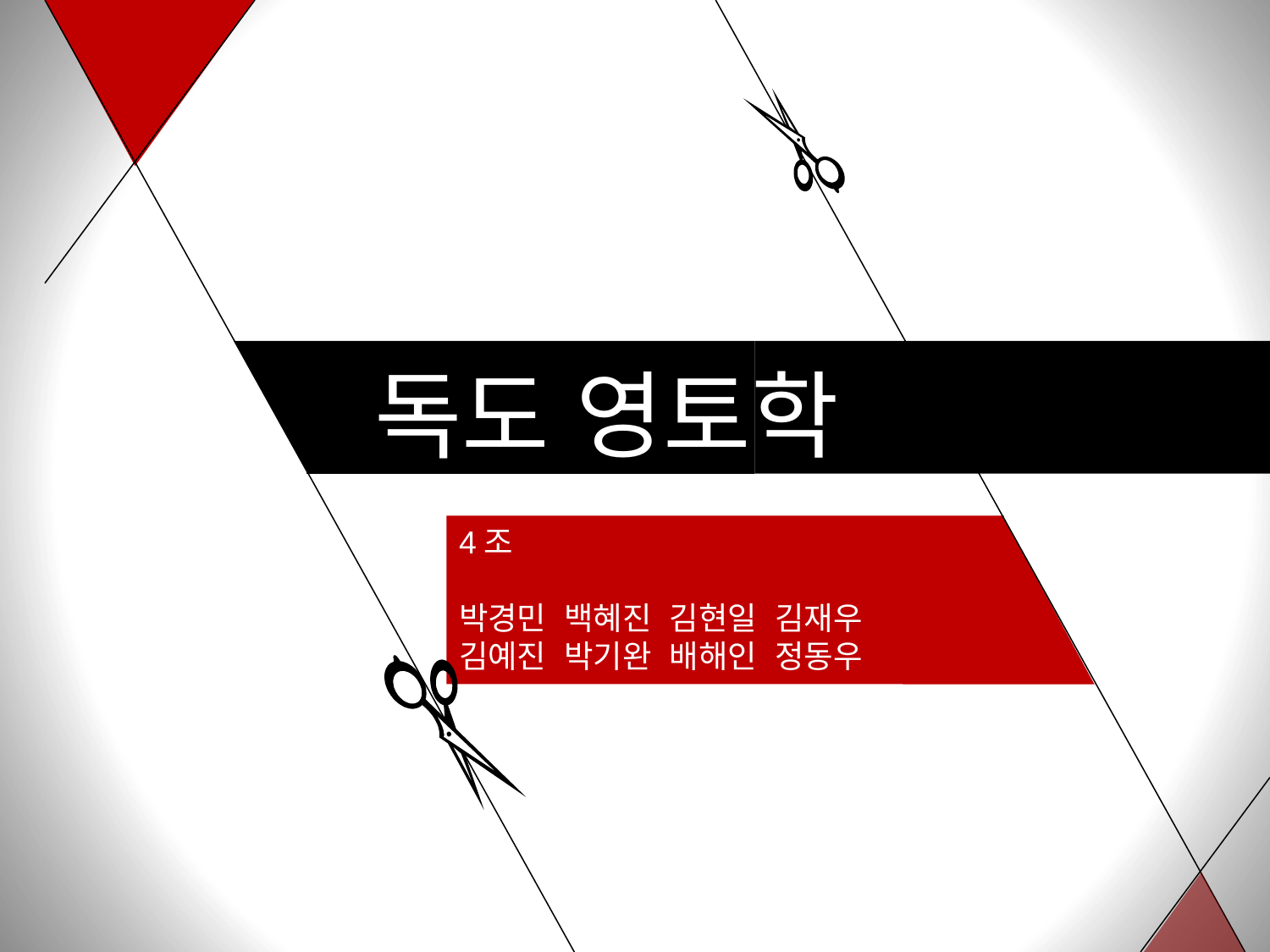

독도 영토학

4조
박경민  백혜진  김현일  김재우
김예진  박기완  배해인  정동우